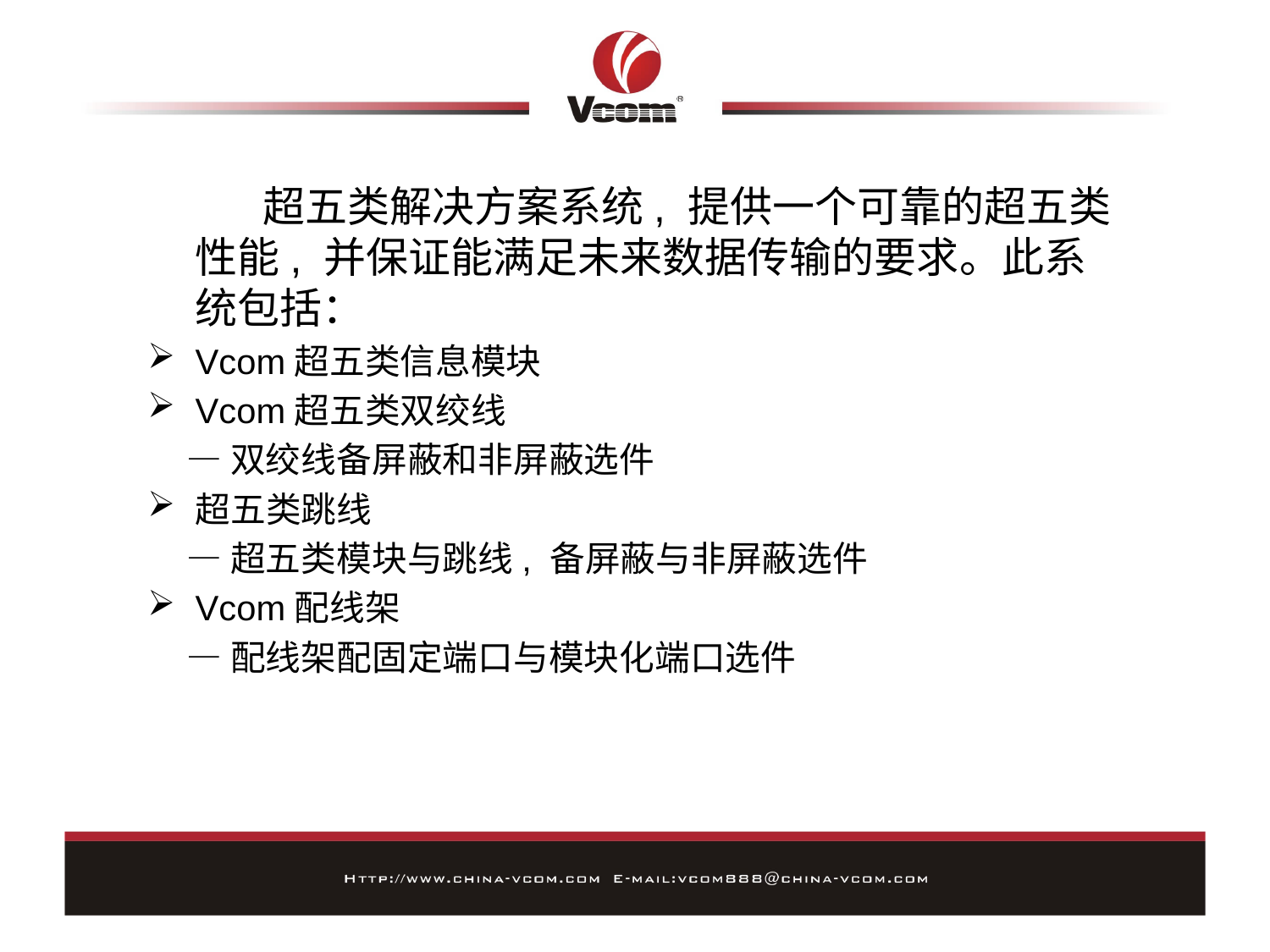

超五类解决方案系统, 提供一个可靠的超五类性能, 并保证能满足未来数据传输的要求。此系统包括：
Vcom超五类信息模块
Vcom超五类双绞线
     —双绞线备屏蔽和非屏蔽选件
超五类跳线
     —超五类模块与跳线, 备屏蔽与非屏蔽选件
Vcom配线架
     —配线架配固定端口与模块化端口选件